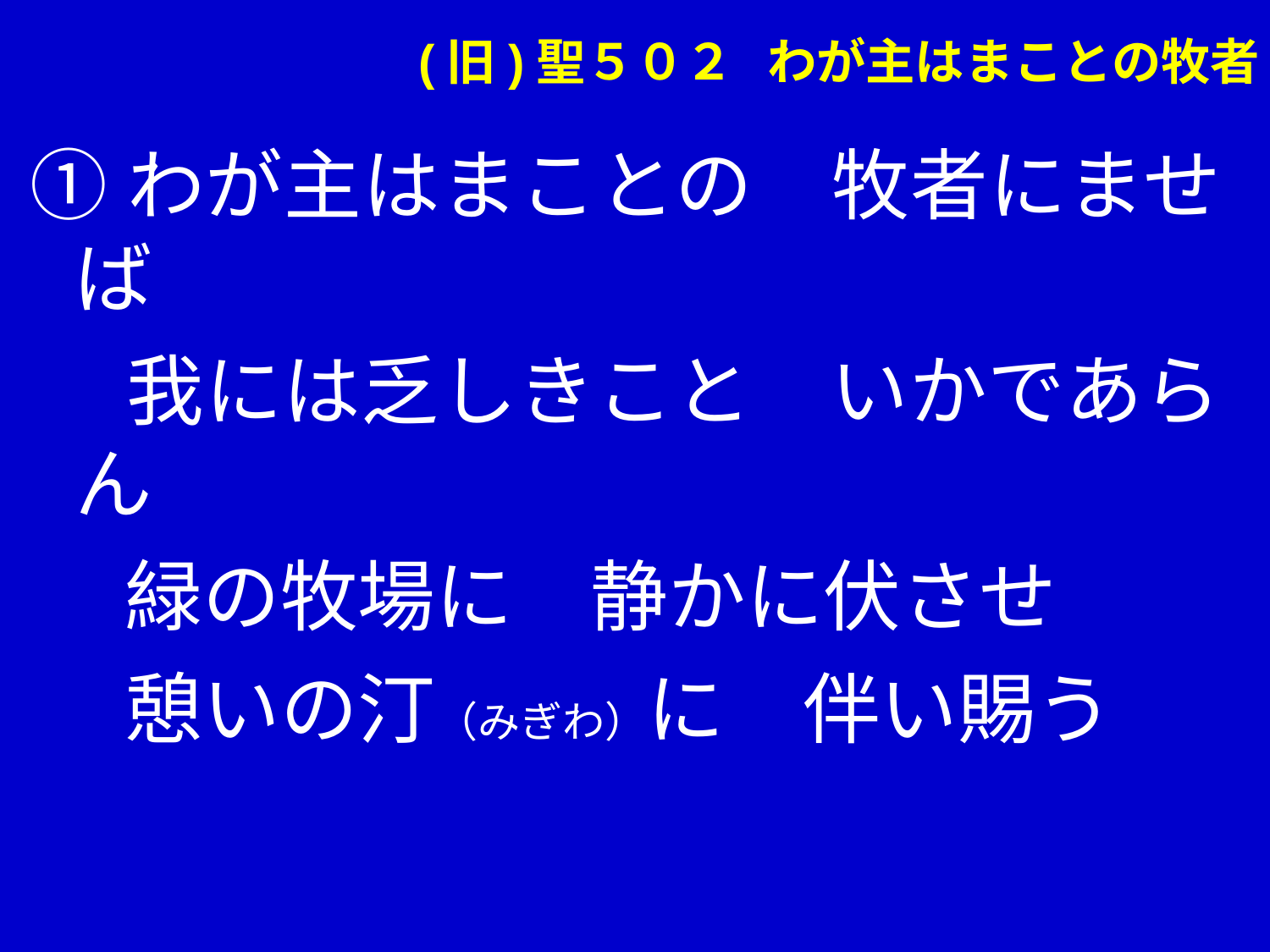

(旧)聖５０２   わが主はまことの牧者
①わが主はまことの　牧者にませば
　 我には乏しきこと　いかであらん
　 緑の牧場に　静かに伏させ
　 憩いの汀（みぎわ）に　伴い賜う